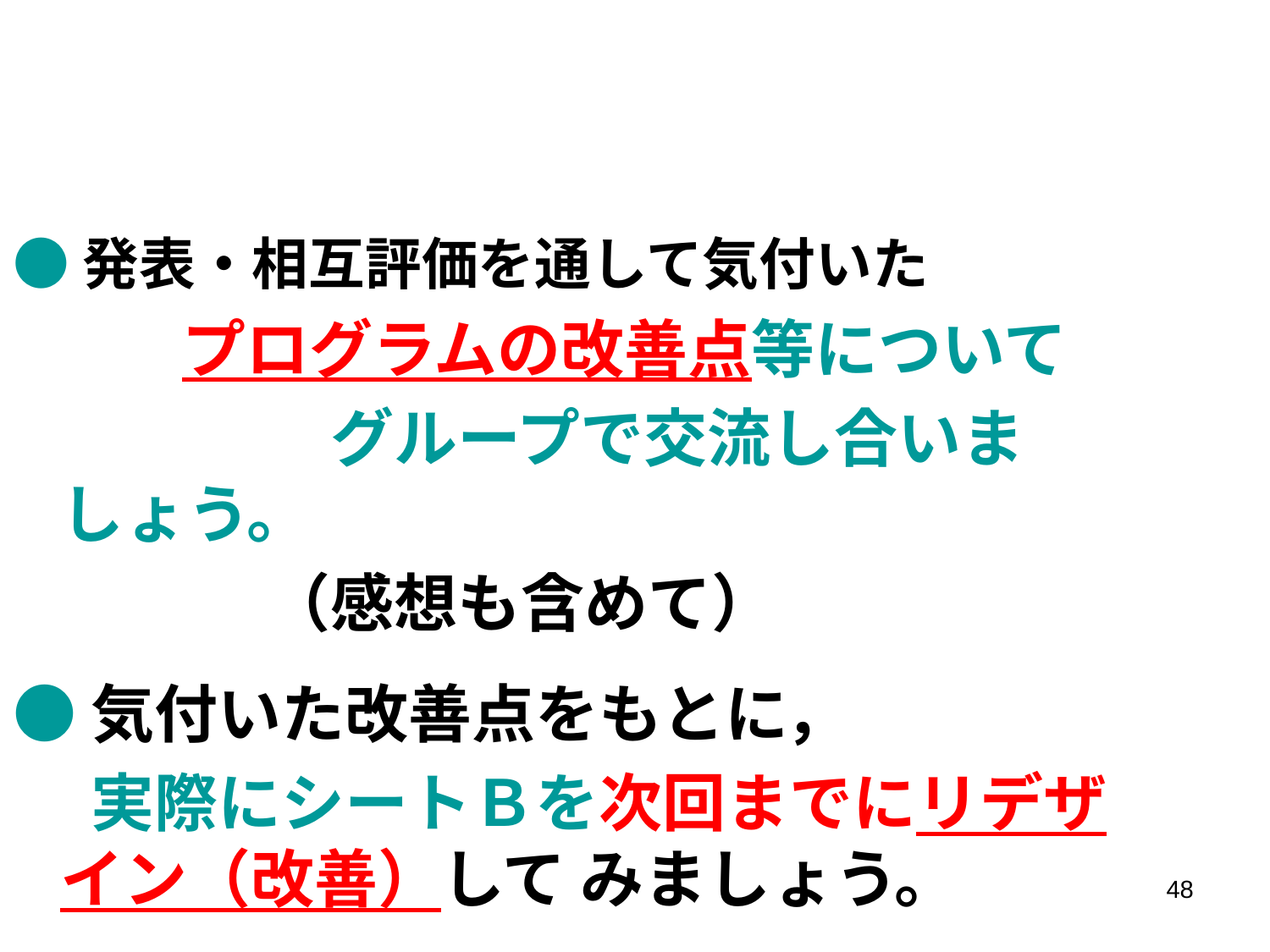

●発表・相互評価を通して気付いた
　　　プログラムの改善点等について
　　　　　グループで交流し合いましょう。
　　　　（感想も含めて）
●気付いた改善点をもとに，
　 実際にシートＢを次回までにリデザイン（改善）して みましょう。

48